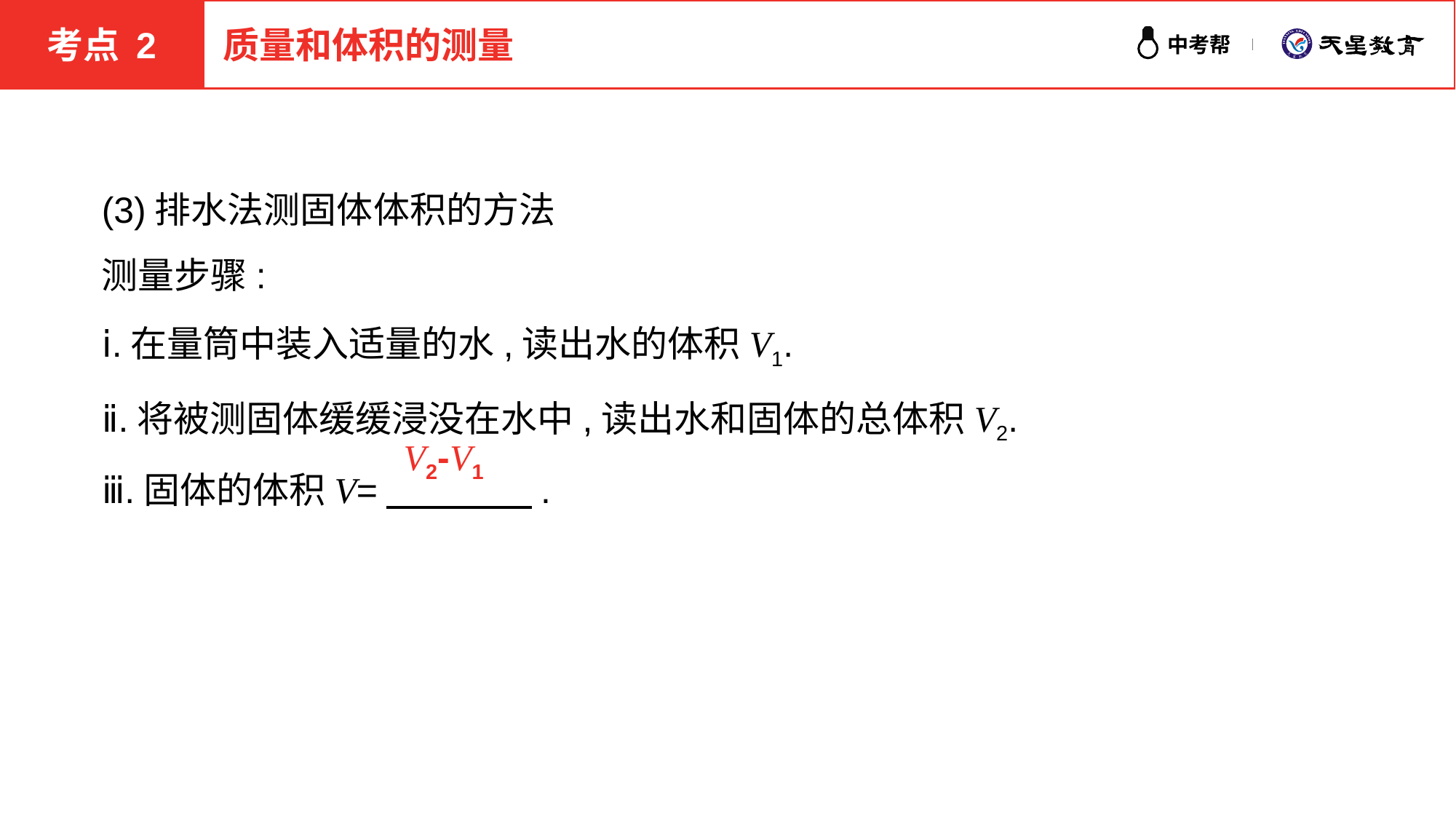

考点 2
质量和体积的测量
(3)排水法测固体体积的方法
测量步骤:
ⅰ.在量筒中装入适量的水,读出水的体积V1.
ⅱ.将被测固体缓缓浸没在水中,读出水和固体的总体积V2.
ⅲ.固体的体积V=　　　　.
V2-V1